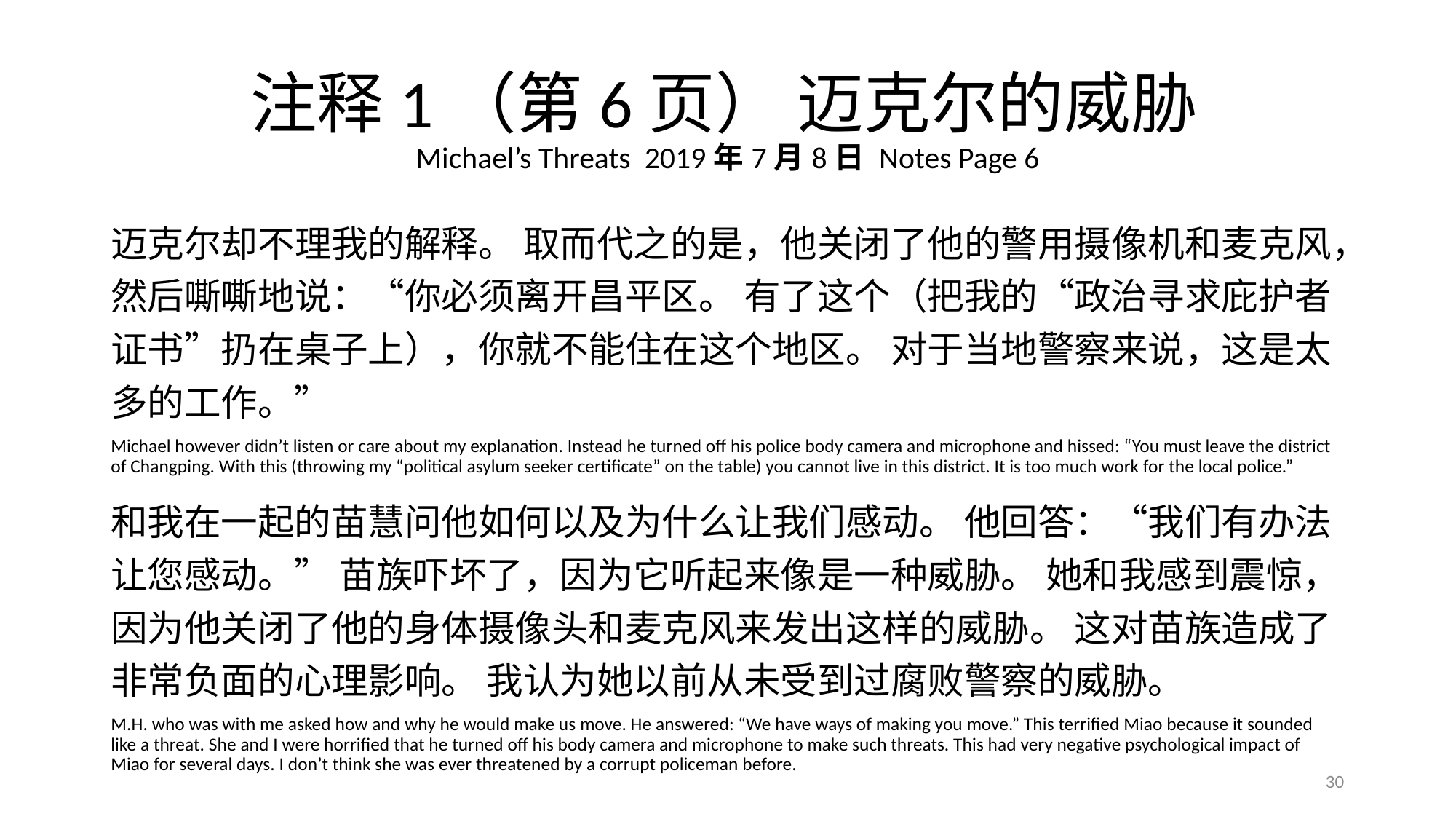

# 注释1（第6页） 迈克尔的威胁 Michael’s Threats  2019年7月8日 Notes Page 6
迈克尔却不理我的解释。 取而代之的是，他关闭了他的警用摄像机和麦克风，然后嘶嘶地说：“你必须离开昌平区。 有了这个（把我的“政治寻求庇护者证书”扔在桌子上），你就不能住在这个地区。 对于当地警察来说，这是太多的工作。”
Michael however didn’t listen or care about my explanation. Instead he turned off his police body camera and microphone and hissed: “You must leave the district of Changping. With this (throwing my “political asylum seeker certificate” on the table) you cannot live in this district. It is too much work for the local police.”
和我在一起的苗慧问他如何以及为什么让我们感动。 他回答：“我们有办法让您感动。” 苗族吓坏了，因为它听起来像是一种威胁。 她和我感到震惊，因为他关闭了他的身体摄像头和麦克风来发出这样的威胁。 这对苗族造成了非常负面的心理影响。 我认为她以前从未受到过腐败警察的威胁。
M.H. who was with me asked how and why he would make us move. He answered: “We have ways of making you move.” This terrified Miao because it sounded like a threat. She and I were horrified that he turned off his body camera and microphone to make such threats. This had very negative psychological impact of Miao for several days. I don’t think she was ever threatened by a corrupt policeman before.
30